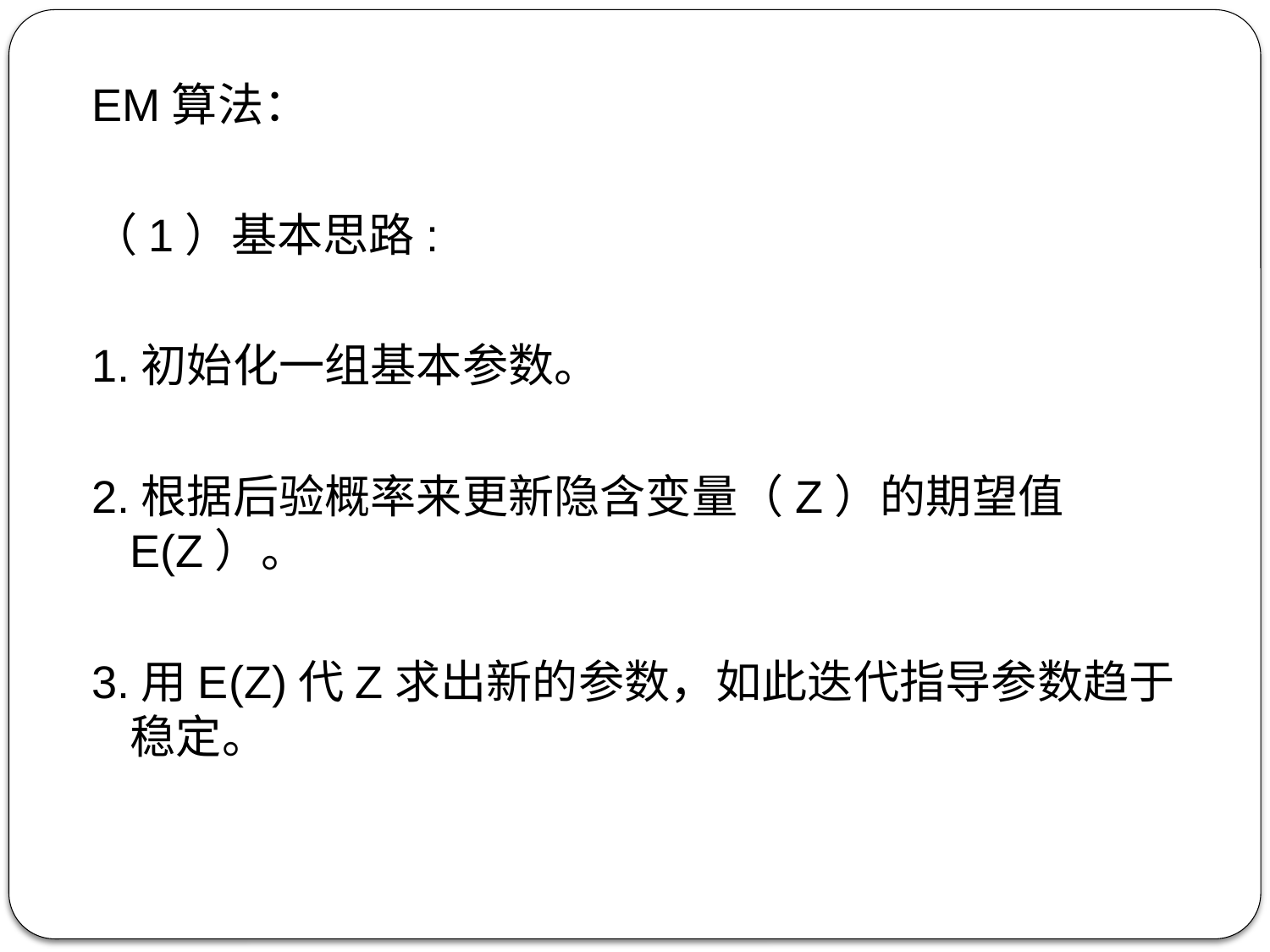

EM算法：

（1）基本思路:

1.初始化一组基本参数。

2.根据后验概率来更新隐含变量（Z）的期望值E(Z）。

3.用E(Z)代Z求出新的参数，如此迭代指导参数趋于稳定。